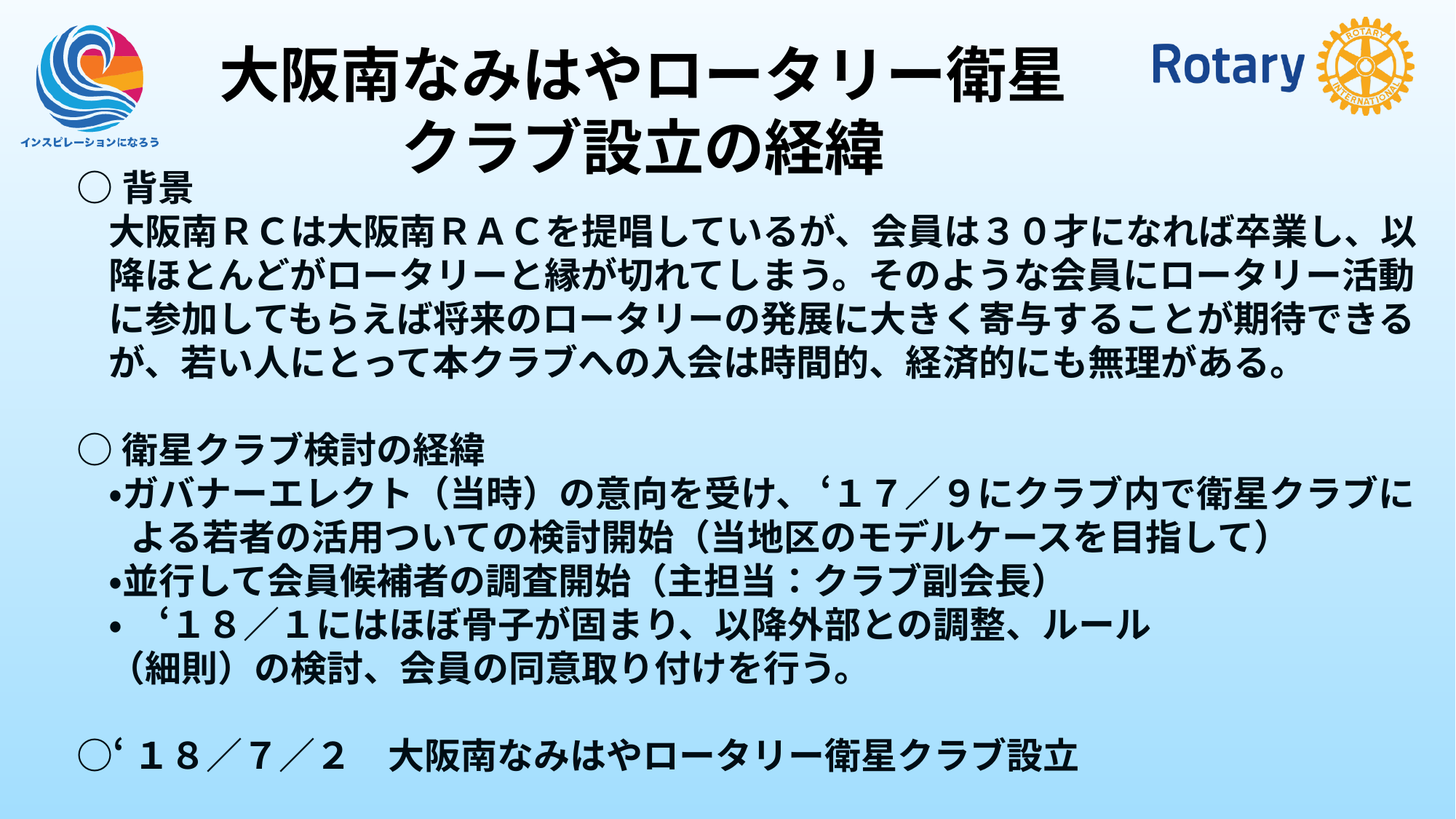

大阪南なみはやロータリー衛星クラブ設立の経緯
○背景
大阪南ＲＣは大阪南ＲＡＣを提唱しているが、会員は３０才になれば卒業し、以降ほとんどがロータリーと縁が切れてしまう。そのような会員にロータリー活動に参加してもらえば将来のロータリーの発展に大きく寄与することが期待できるが、若い人にとって本クラブへの入会は時間的、経済的にも無理がある。

○衛星クラブ検討の経緯
・ガバナーエレクト（当時）の意向を受け、 ‘１７／９にクラブ内で衛星クラブによる若者の活用ついての検討開始（当地区のモデルケースを目指して）
・並行して会員候補者の調査開始（主担当：クラブ副会長）
・　‘１８／１にはほぼ骨子が固まり、以降外部との調整、ルール
（細則）の検討、会員の同意取り付けを行う。

○‘１８／７／２　大阪南なみはやロータリー衛星クラブ設立